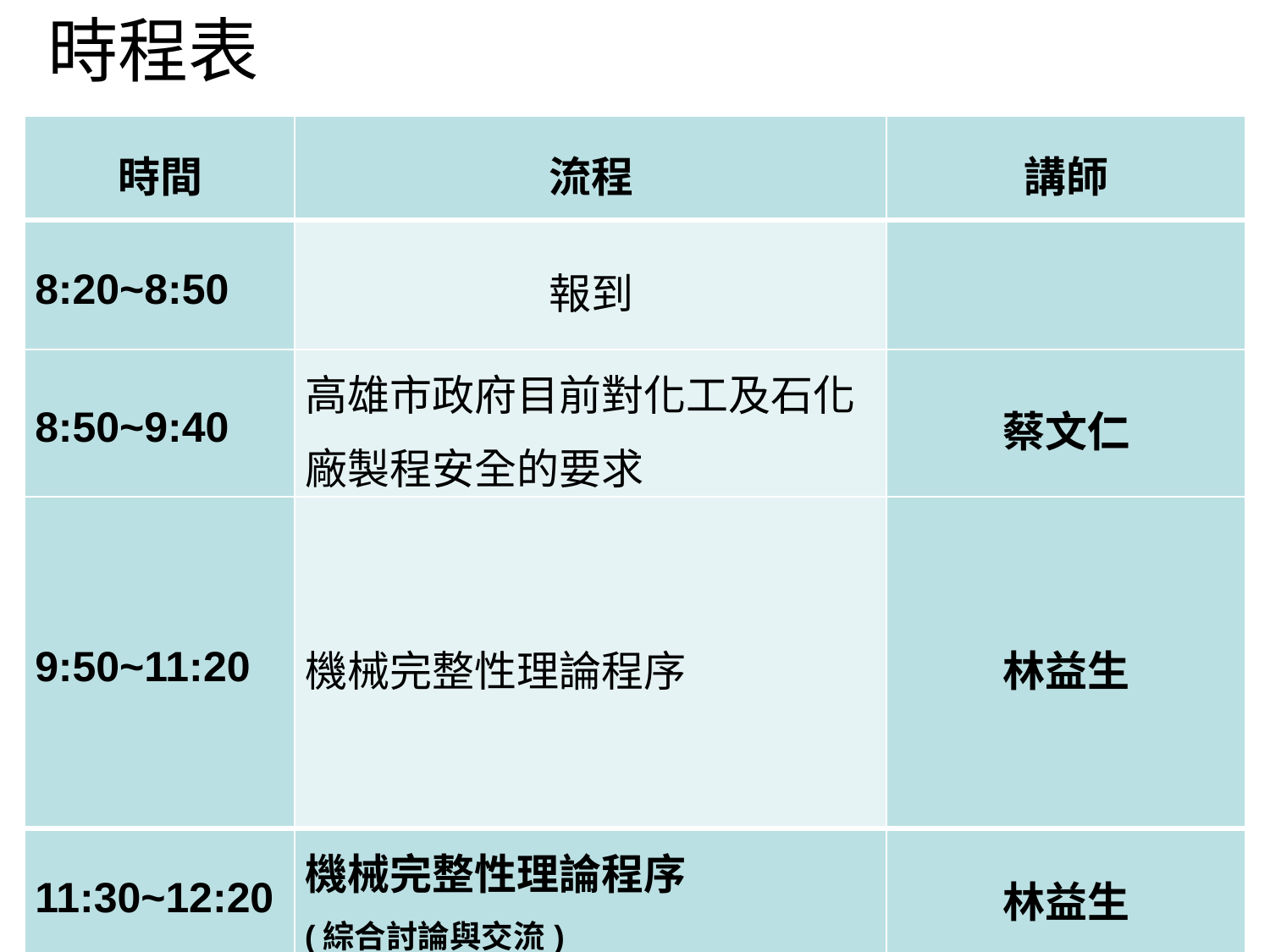

時程表
| 時間 | 流程 | 講師 |
| --- | --- | --- |
| 8:20~8:50 | 報到 |  |
| 8:50~9:40 | 高雄市政府目前對化工及石化廠製程安全的要求 | 蔡文仁 |
| 9:50~11:20 | 機械完整性理論程序 | 林益生 |
| 11:30~12:20 | 機械完整性理論程序 (綜合討論與交流) | 林益生 |